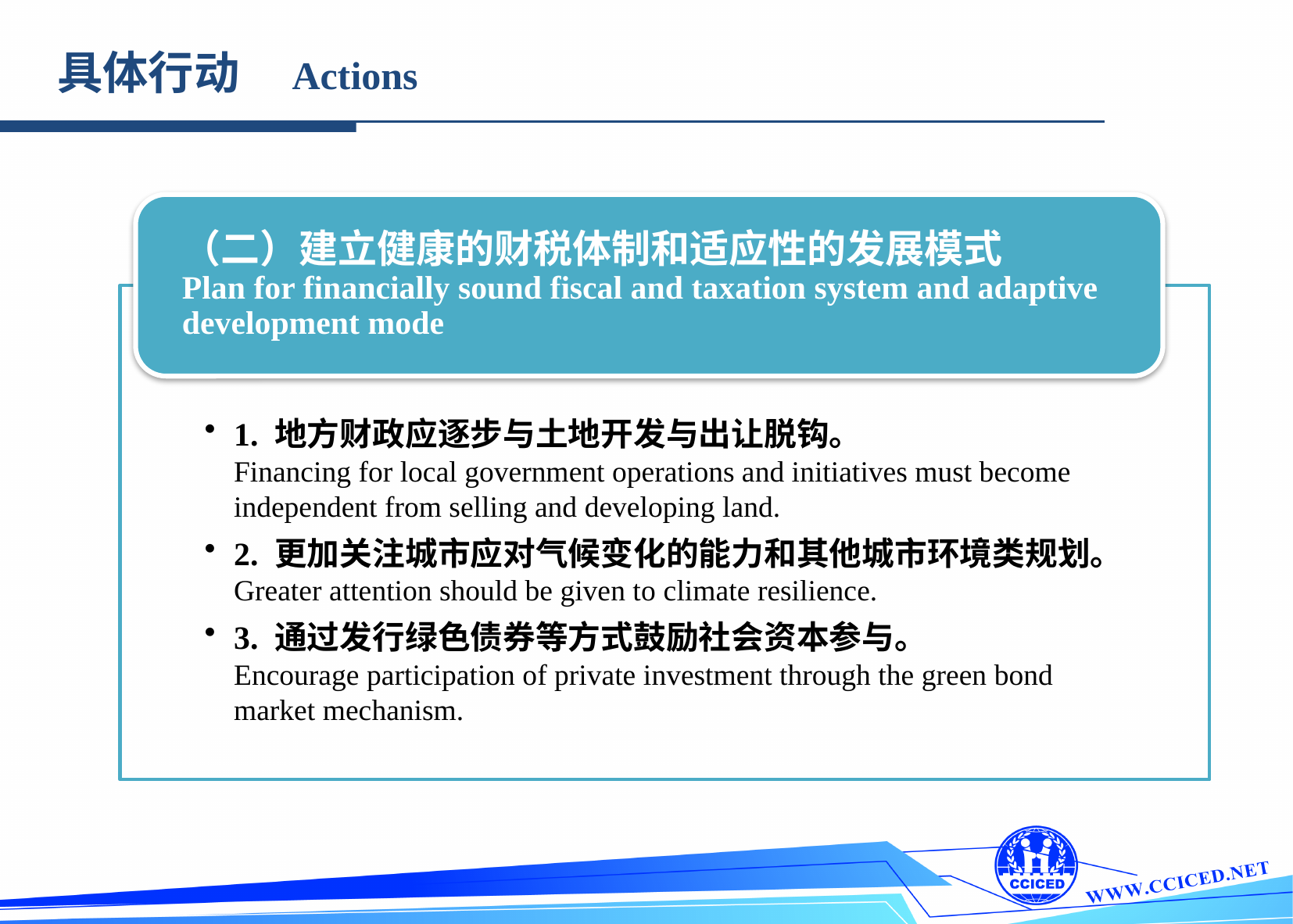

具体行动    Actions
1. 地方财政应逐步与土地开发与出让脱钩。
Financing for local government operations and initiatives must become independent from selling and developing land.
2. 更加关注城市应对气候变化的能力和其他城市环境类规划。
Greater attention should be given to climate resilience.
3. 通过发行绿色债券等方式鼓励社会资本参与。
Encourage participation of private investment through the green bond market mechanism.
（二）建立健康的财税体制和适应性的发展模式
Plan for financially sound fiscal and taxation system and adaptive development mode